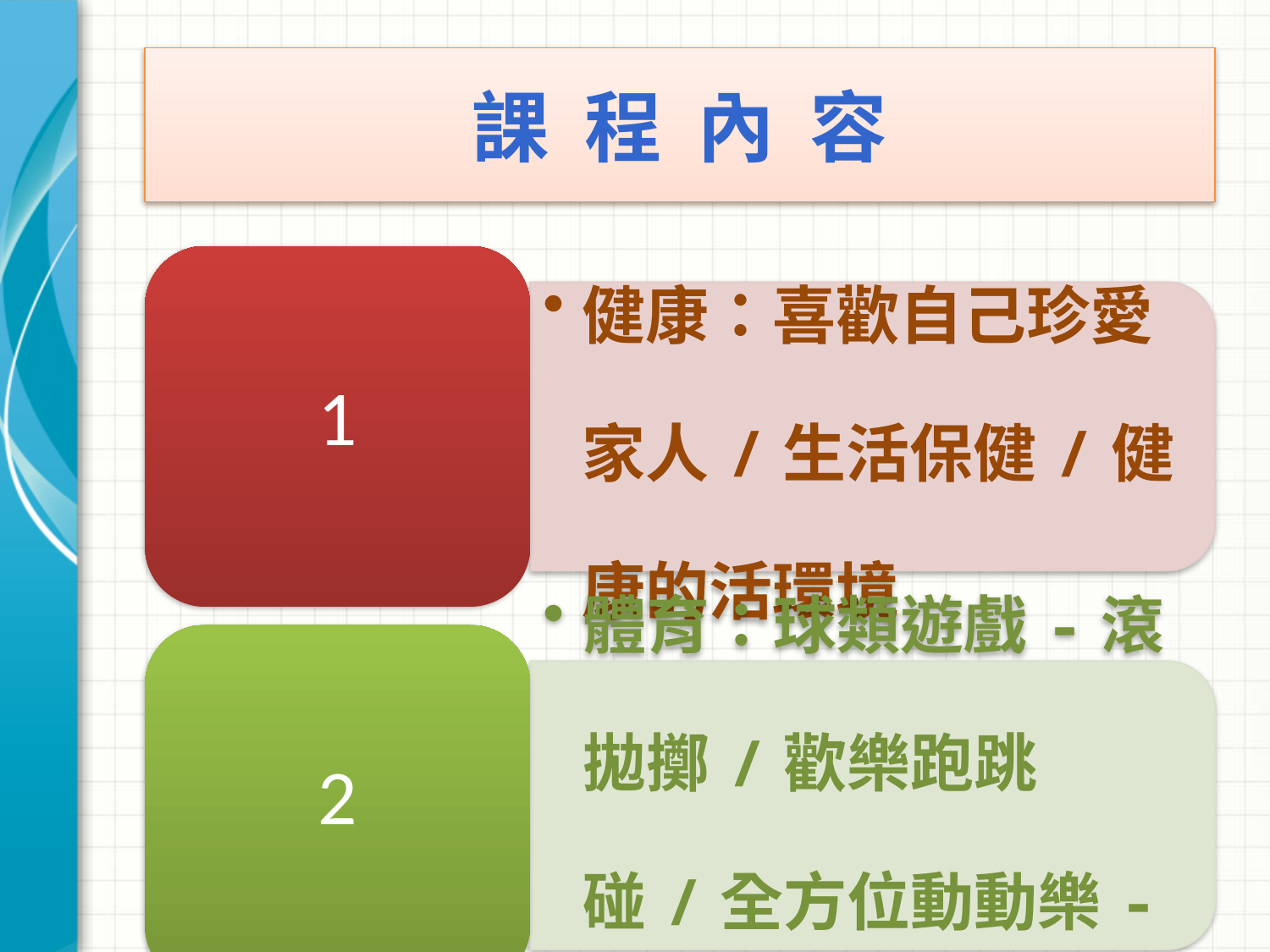

# 一ㄥˊ
課  程  內  容
2
1